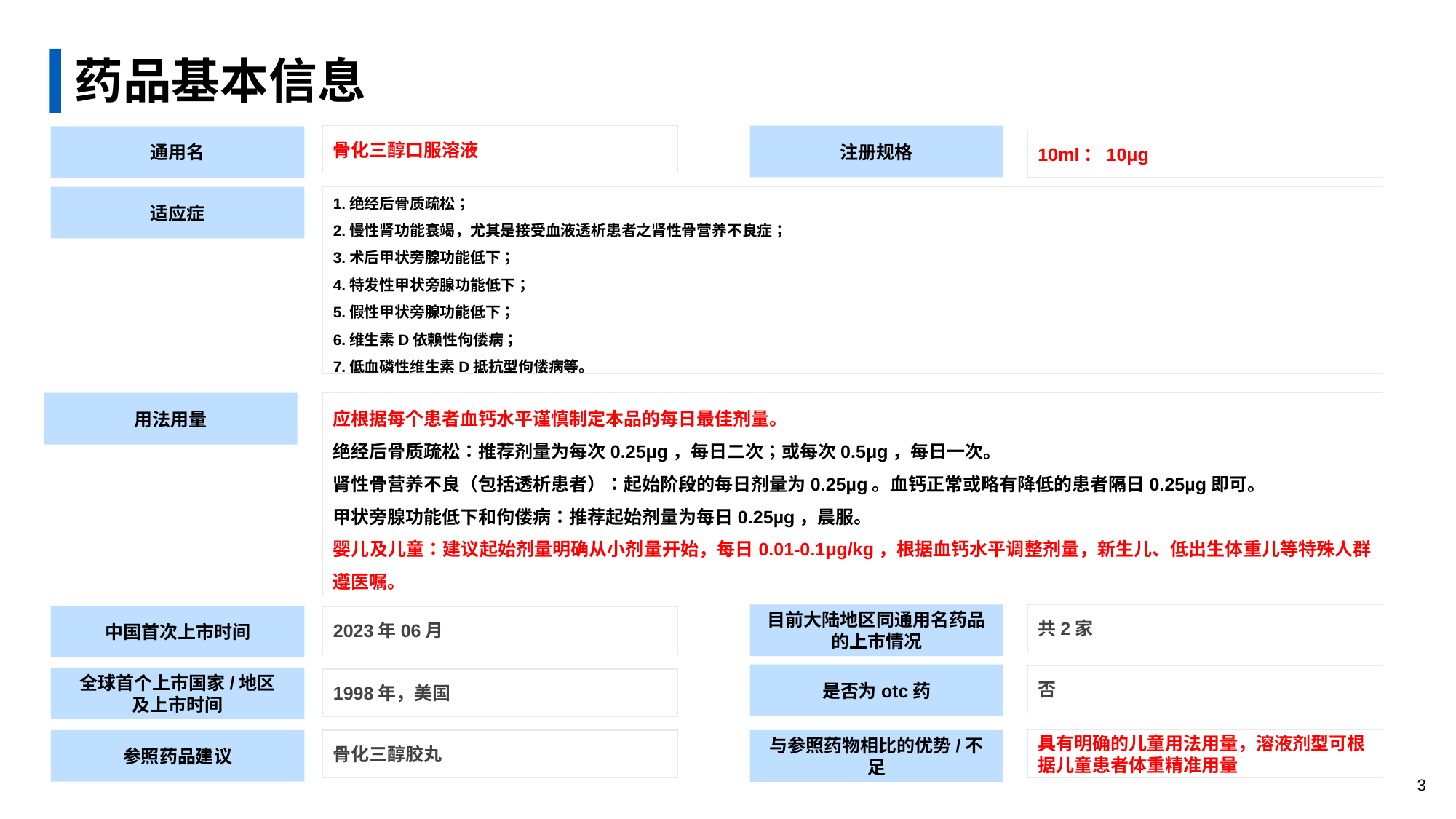

# 药品基本信息
注册规格
骨化三醇口服溶液
通用名
10ml：10μg
1.绝经后骨质疏松；
2.慢性肾功能衰竭，尤其是接受血液透析患者之肾性骨营养不良症；
3.术后甲状旁腺功能低下；
4.特发性甲状旁腺功能低下；
5.假性甲状旁腺功能低下；
6.维生素D依赖性佝偻病；
7.低血磷性维生素D抵抗型佝偻病等。
适应症
用法用量
应根据每个患者血钙水平谨慎制定本品的每日最佳剂量。
绝经后骨质疏松：推荐剂量为每次0.25μg，每日二次；或每次0.5μg，每日一次。
肾性骨营养不良（包括透析患者）：起始阶段的每日剂量为0.25µg。血钙正常或略有降低的患者隔日0.25µg即可。
甲状旁腺功能低下和佝偻病：推荐起始剂量为每日0.25µg，晨服。
婴儿及儿童：建议起始剂量明确从小剂量开始，每日0.01-0.1μg/kg，根据血钙水平调整剂量，新生儿、低出生体重儿等特殊人群遵医嘱。
共2家
目前大陆地区同通用名药品的上市情况
中国首次上市时间
2023年06月
是否为otc药
否
全球首个上市国家/地区
及上市时间
1998年，美国
具有明确的儿童用法用量，溶液剂型可根据儿童患者体重精准用量
参照药品建议
骨化三醇胶丸
与参照药物相比的优势/不足